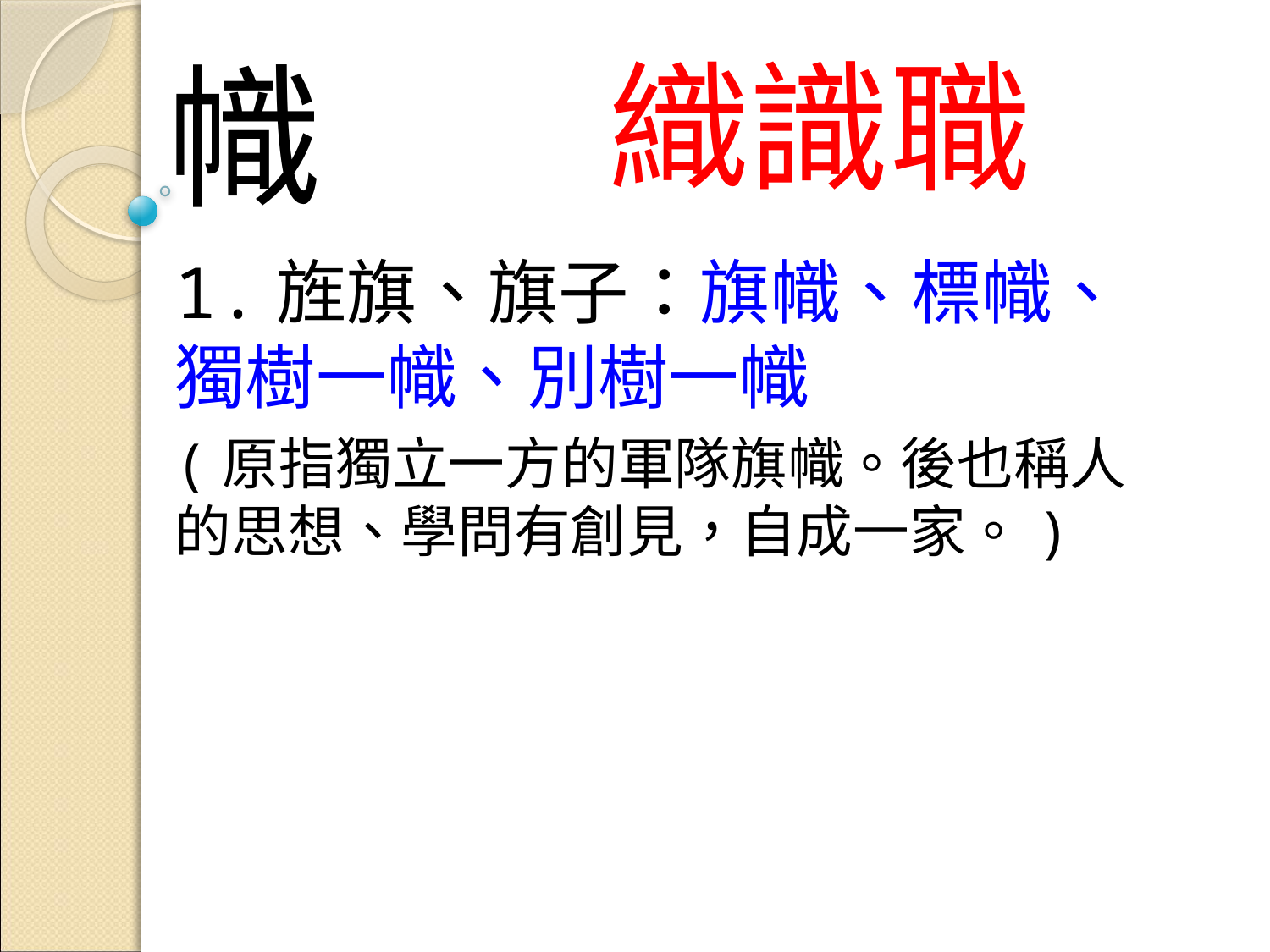

# 織識職
幟
1.旌旗、旗子：旗幟、標幟、獨樹一幟、別樹一幟
(原指獨立一方的軍隊旗幟。後也稱人的思想、學問有創見，自成一家。)